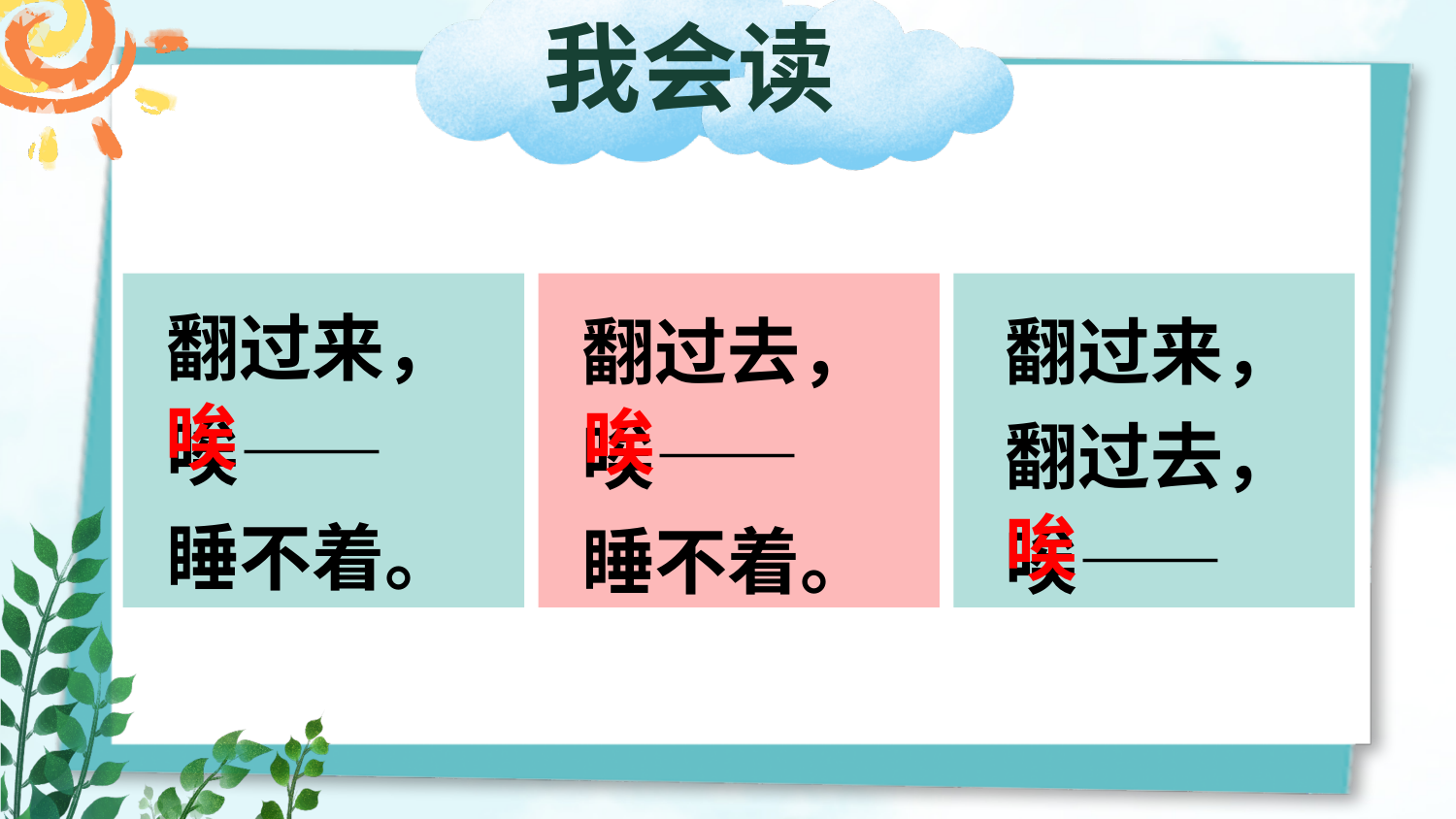

我会读

翻过来，
唉——
睡不着。
翻过去，
唉——
睡不着。
翻过来，
翻过去，
唉——
唉
唉
唉